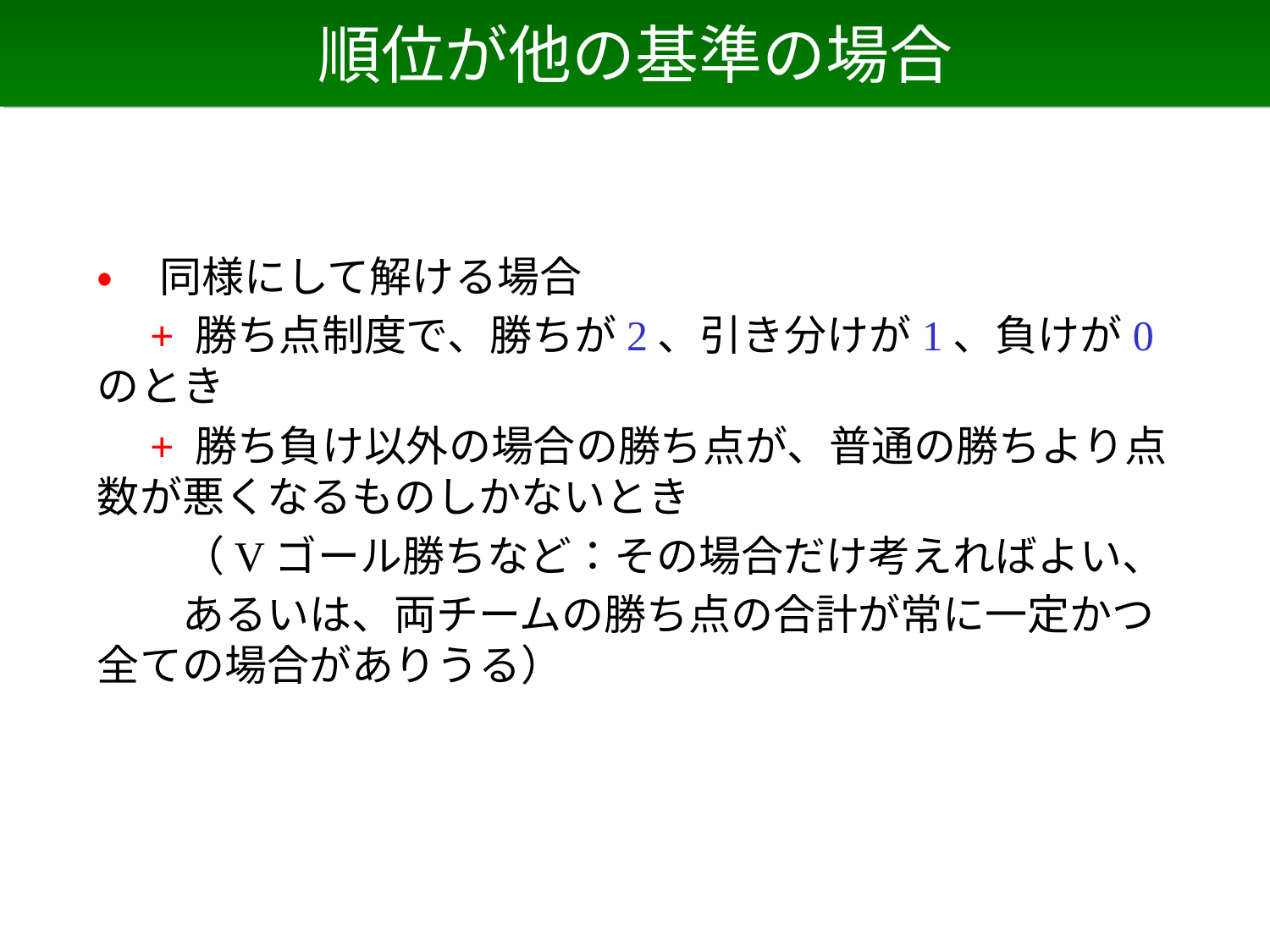

# 順位が他の基準の場合
• 同様にして解ける場合
　+ 勝ち点制度で、勝ちが2、引き分けが1、負けが0のとき
　+ 勝ち負け以外の場合の勝ち点が、普通の勝ちより点数が悪くなるものしかないとき
　　（Vゴール勝ちなど：その場合だけ考えればよい、
　　あるいは、両チームの勝ち点の合計が常に一定かつ全ての場合がありうる）